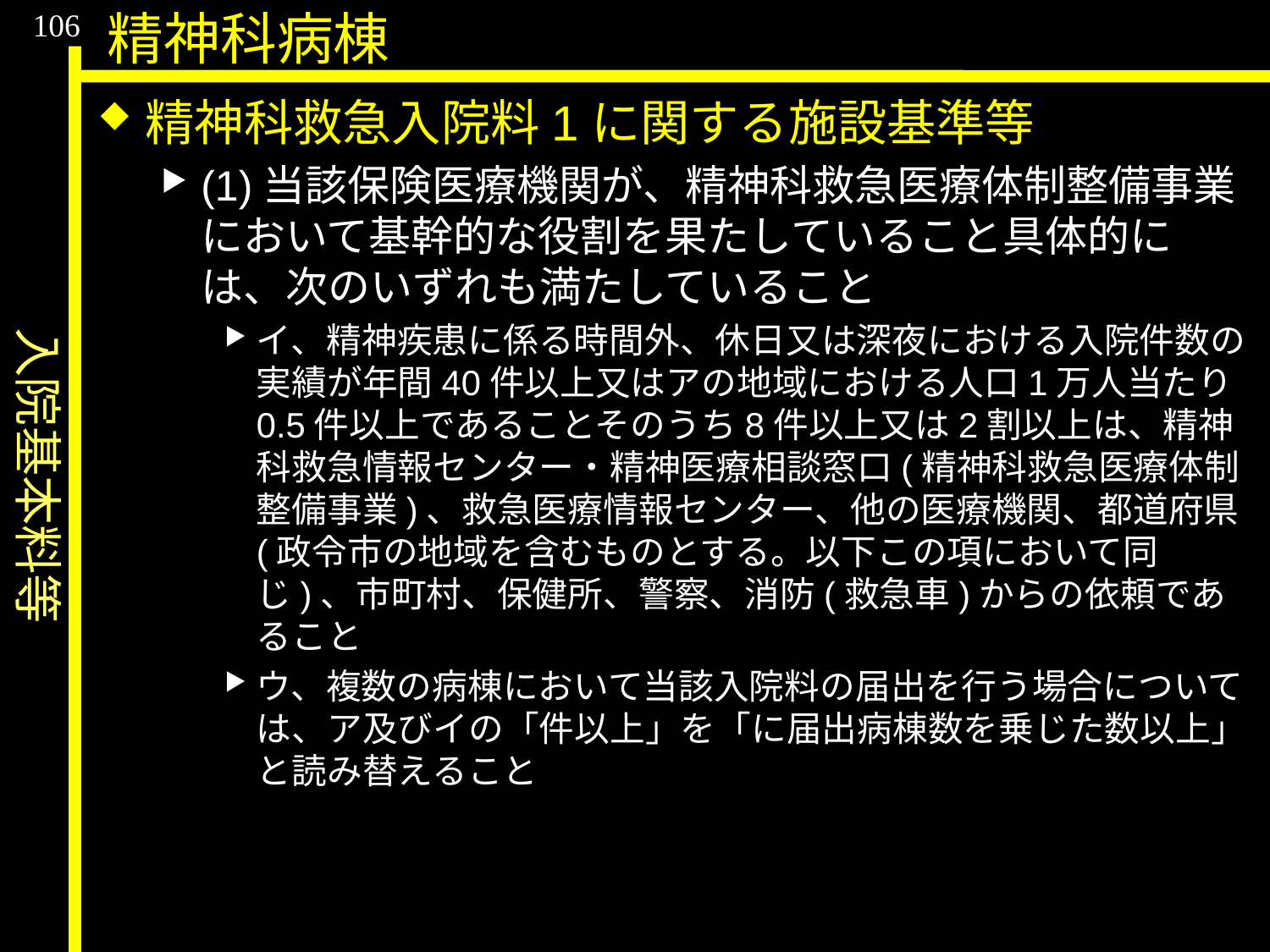

入院基本料等
106
精神科病棟

精神科救急入院料1に関する施設基準等
(1)当該保険医療機関が、精神科救急医療体制整備事業において基幹的な役割を果たしていること具体的には、次のいずれも満たしていること
イ、精神疾患に係る時間外、休日又は深夜における入院件数の実績が年間40件以上又はアの地域における人口1万人当たり0.5件以上であることそのうち8件以上又は2割以上は、精神科救急情報センター・精神医療相談窓口(精神科救急医療体制整備事業)、救急医療情報センター、他の医療機関、都道府県(政令市の地域を含むものとする。以下この項において同じ)、市町村、保健所、警察、消防(救急車)からの依頼であること
ウ、複数の病棟において当該入院料の届出を行う場合については、ア及びイの「件以上」を「に届出病棟数を乗じた数以上」と読み替えること